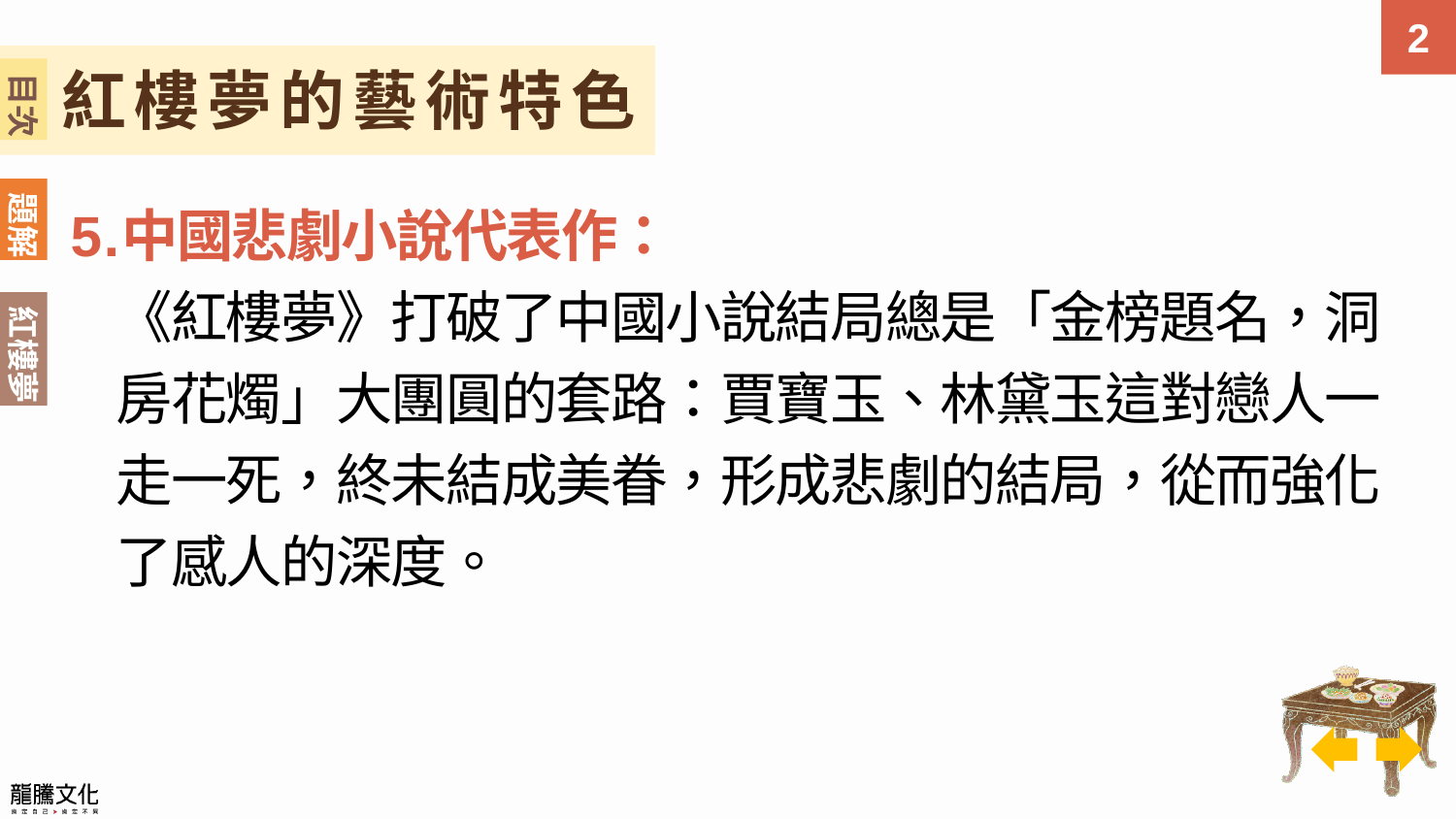

紅樓夢的藝術特色
目次
中國悲劇小說代表作：
《紅樓夢》打破了中國小說結局總是「金榜題名，洞房花燭」大團圓的套路：賈寶玉、林黛玉這對戀人一走一死，終未結成美眷，形成悲劇的結局，從而強化了感人的深度。

紅樓夢